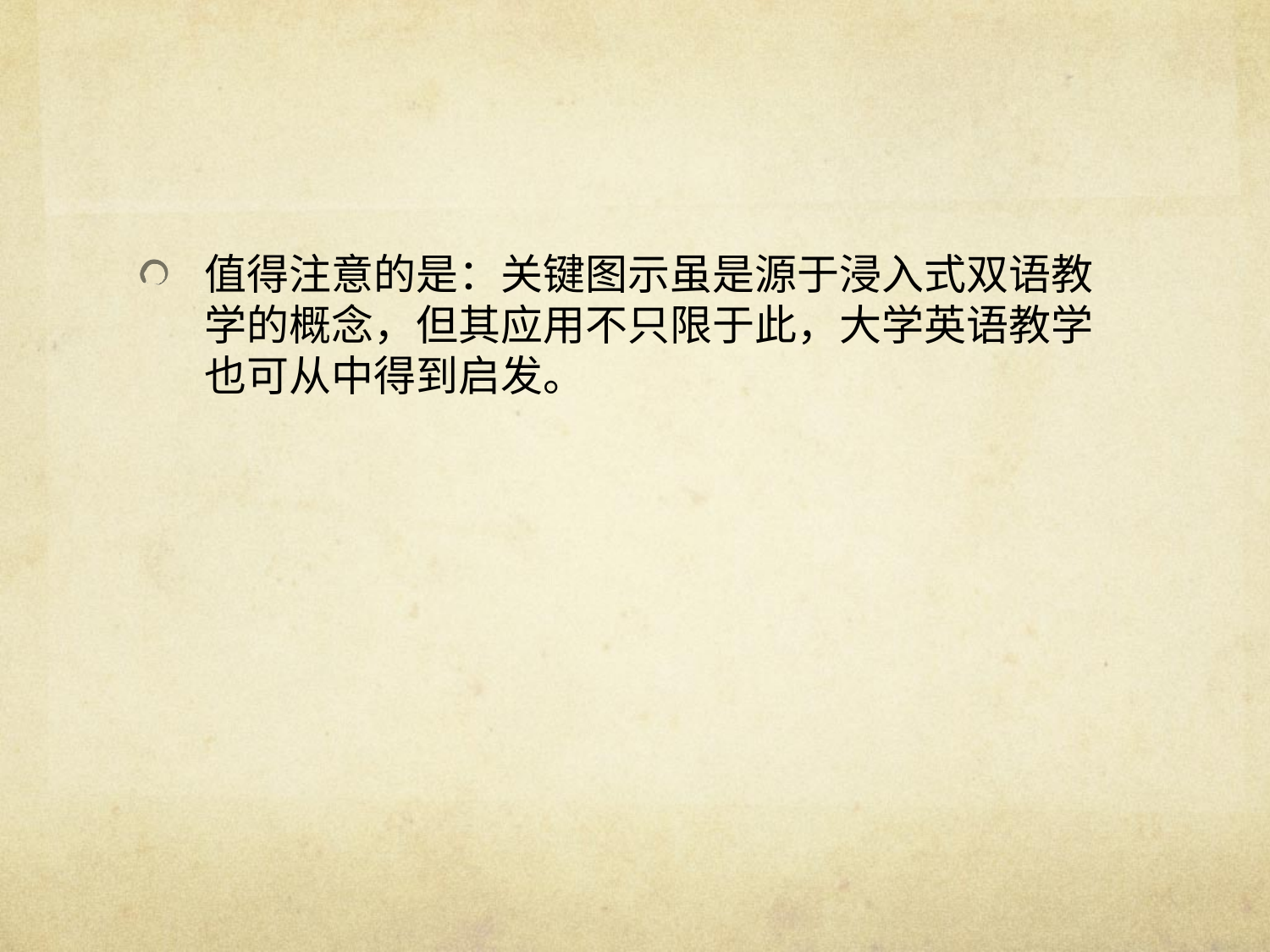

#
值得注意的是：关键图示虽是源于浸入式双语教学的概念，但其应用不只限于此，大学英语教学也可从中得到启发。